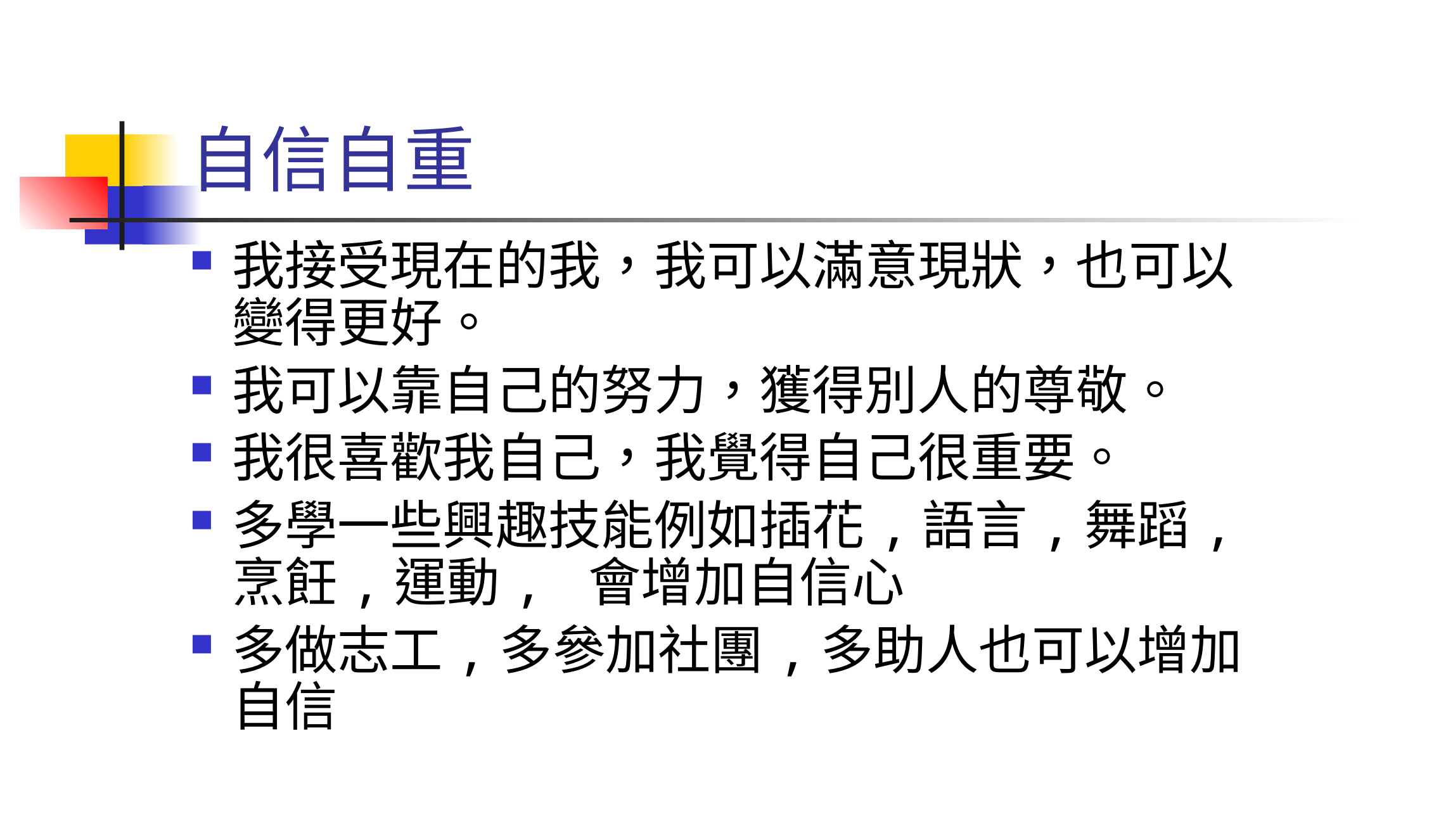

# 自信自重
我接受現在的我，我可以滿意現狀，也可以變得更好。
我可以靠自己的努力，獲得別人的尊敬。
我很喜歡我自己，我覺得自己很重要。
多學一些興趣技能例如插花,語言,舞蹈,烹飪,運動, 會增加自信心
多做志工,多參加社團,多助人也可以增加自信